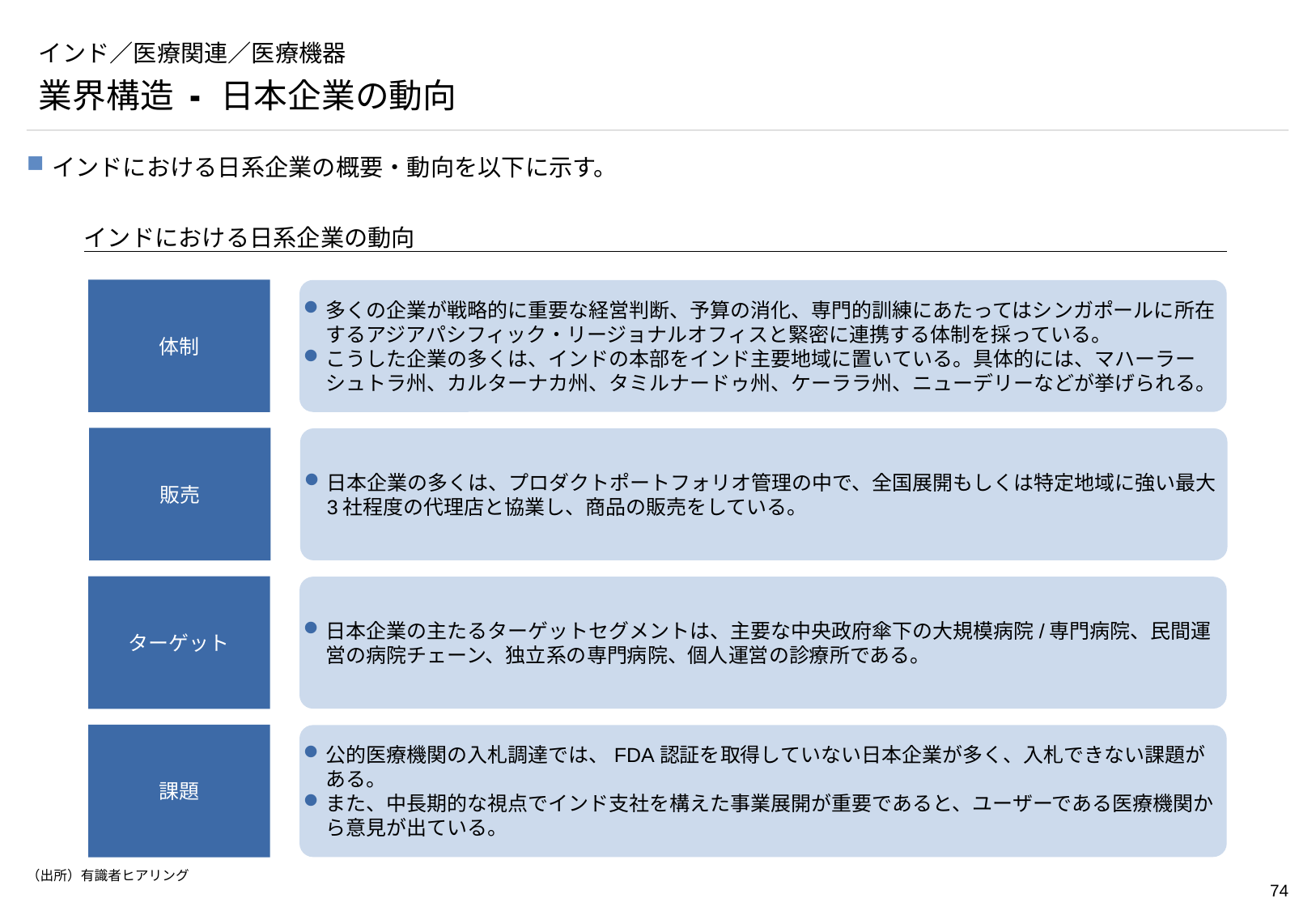

# インド／医療関連／医療機器
業界構造 - 日本企業の動向
インドにおける日系企業の概要・動向を以下に示す。
インドにおける日系企業の動向
体制
多くの企業が戦略的に重要な経営判断、予算の消化、専門的訓練にあたってはシンガポールに所在するアジアパシフィック・リージョナルオフィスと緊密に連携する体制を採っている。
こうした企業の多くは、インドの本部をインド主要地域に置いている。具体的には、マハーラーシュトラ州、カルターナカ州、タミルナードゥ州、ケーララ州、ニューデリーなどが挙げられる。
販売
日本企業の多くは、プロダクトポートフォリオ管理の中で、全国展開もしくは特定地域に強い最大3社程度の代理店と協業し、商品の販売をしている。
ターゲット
日本企業の主たるターゲットセグメントは、主要な中央政府傘下の大規模病院/専門病院、民間運営の病院チェーン、独立系の専門病院、個人運営の診療所である。
課題
公的医療機関の入札調達では、FDA認証を取得していない日本企業が多く、入札できない課題がある。
また、中長期的な視点でインド支社を構えた事業展開が重要であると、ユーザーである医療機関から意見が出ている。
（出所）有識者ヒアリング